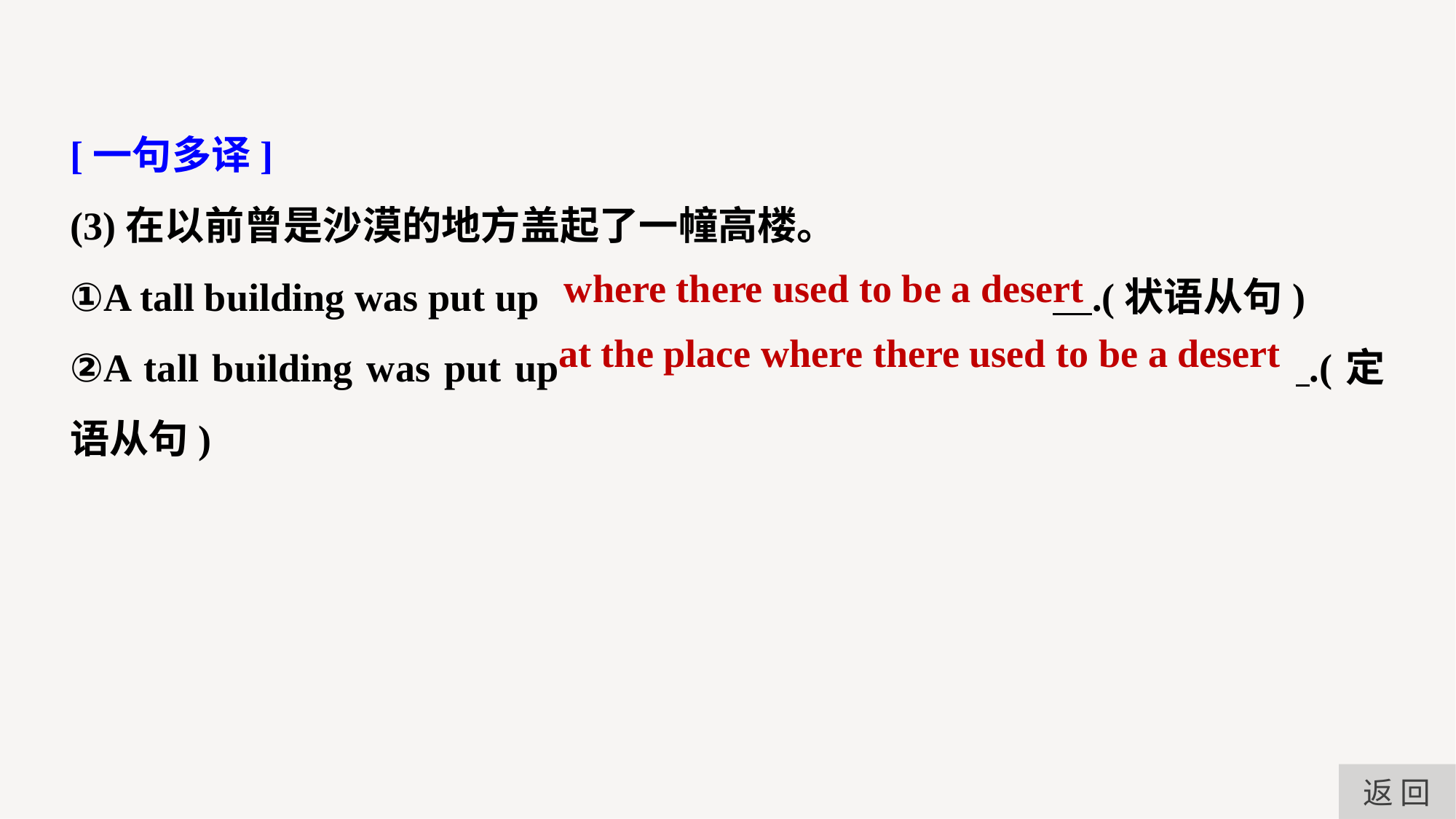

[一句多译]
(3)在以前曾是沙漠的地方盖起了一幢高楼。
①A tall building was put up 					    .(状语从句)
②A tall building was put up 							 .(定语从句)
where there used to be a desert
at the place where there used to be a desert
返 回